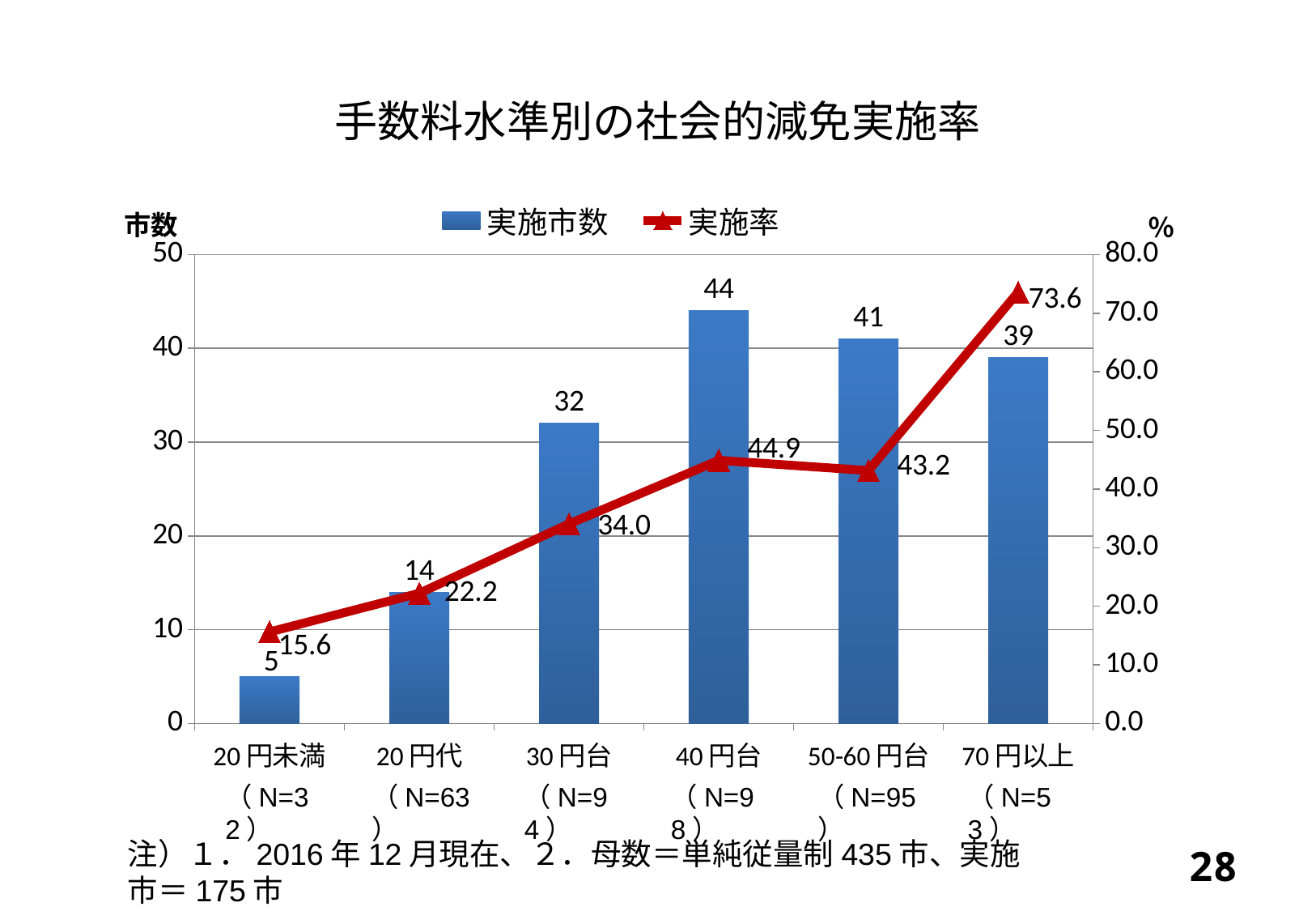

# 手数料水準別の社会的減免実施率

### Chart

| Category | 実施市数 | 実施率 |
|---|---|---|
| 20円未満 | 5.0 | 15.625 |
| 20円代 | 14.0 | 22.2222222222222 |
| 30円台 | 32.0 | 34.04255319148936 |
| 40円台 | 44.0 | 44.89795918367345 |
| 50-60円台 | 41.0 | 43.157894736842074 |
| 70円以上 | 39.0 | 73.58490566037746 |
（N=32）
（N=63）
（N=94）
（N=98）
（N=95）
（N=53）
注）１．2016年12月現在、２．母数＝単純従量制435市、実施市＝175市
28